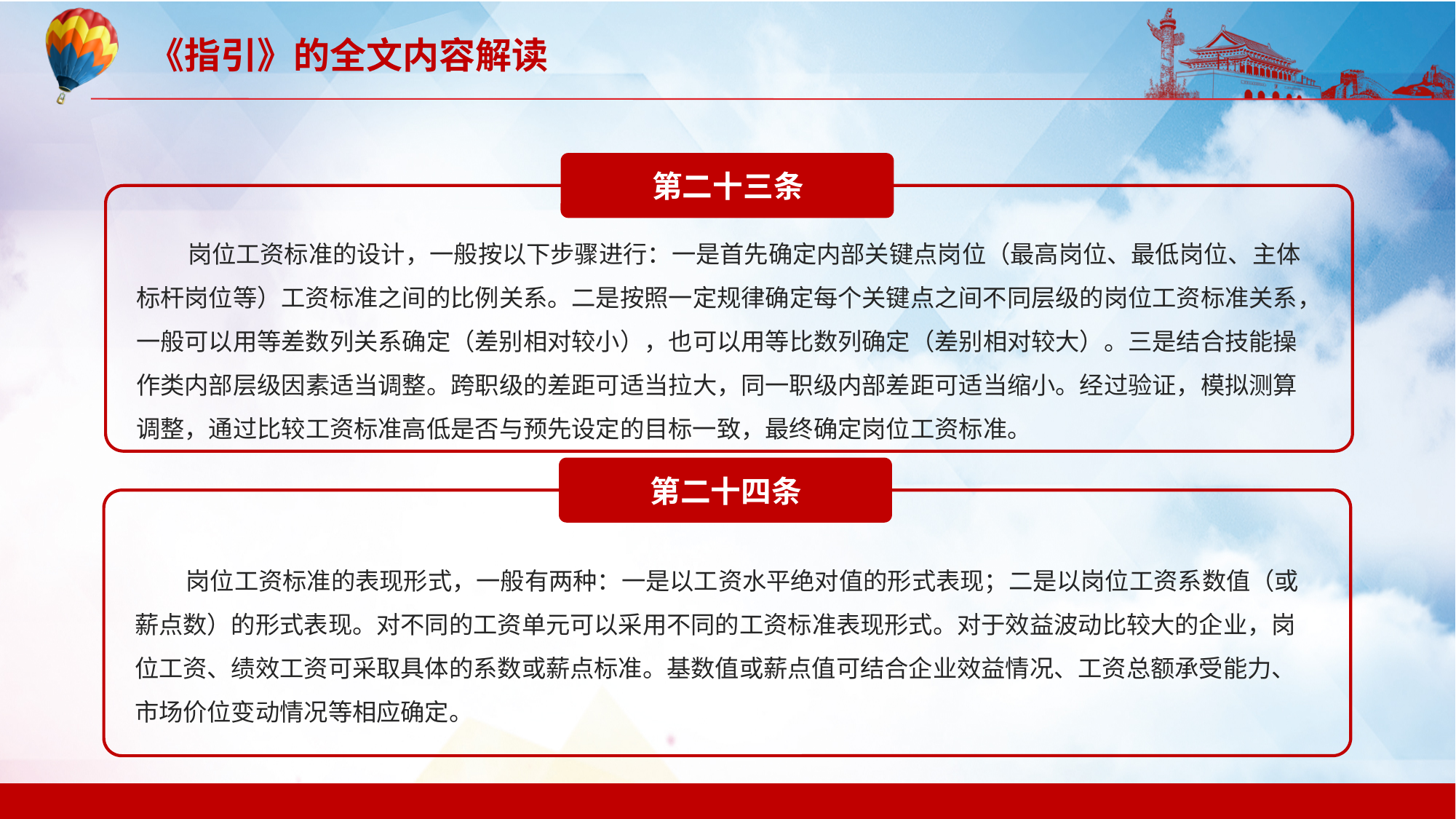

第二十三条

岗位工资标准的设计，一般按以下步骤进行：一是首先确定内部关键点岗位（最高岗位、最低岗位、主体标杆岗位等）工资标准之间的比例关系。二是按照一定规律确定每个关键点之间不同层级的岗位工资标准关系，一般可以用等差数列关系确定（差别相对较小），也可以用等比数列确定（差别相对较大）。三是结合技能操作类内部层级因素适当调整。跨职级的差距可适当拉大，同一职级内部差距可适当缩小。经过验证，模拟测算调整，通过比较工资标准高低是否与预先设定的目标一致，最终确定岗位工资标准。

第二十四条

岗位工资标准的表现形式，一般有两种：一是以工资水平绝对值的形式表现；二是以岗位工资系数值（或薪点数）的形式表现。对不同的工资单元可以采用不同的工资标准表现形式。对于效益波动比较大的企业，岗位工资、绩效工资可采取具体的系数或薪点标准。基数值或薪点值可结合企业效益情况、工资总额承受能力、市场价位变动情况等相应确定。